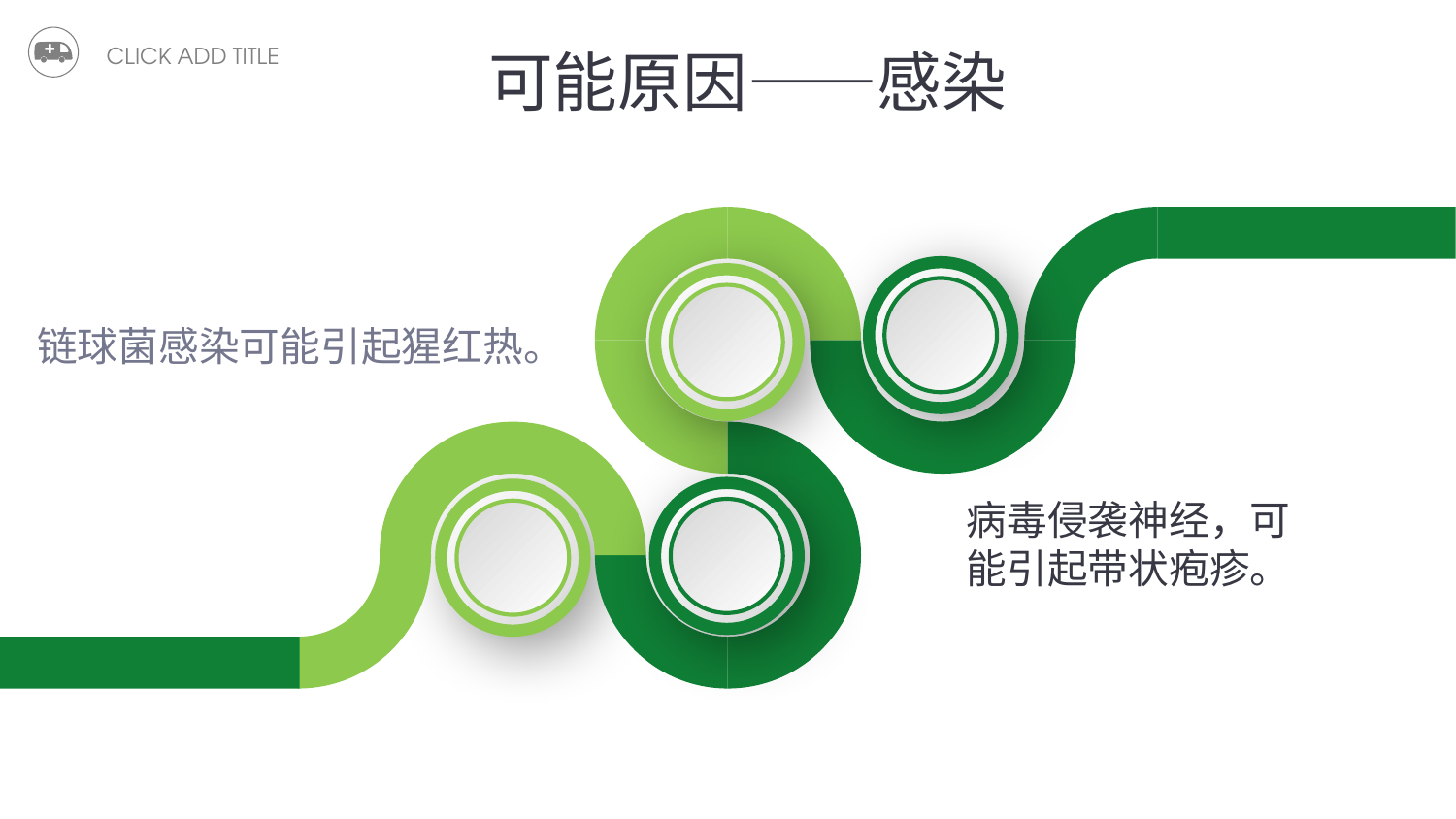

可能原因——感染

链球菌感染可能引起猩红热。

病毒侵袭神经，可能引起带状疱疹。